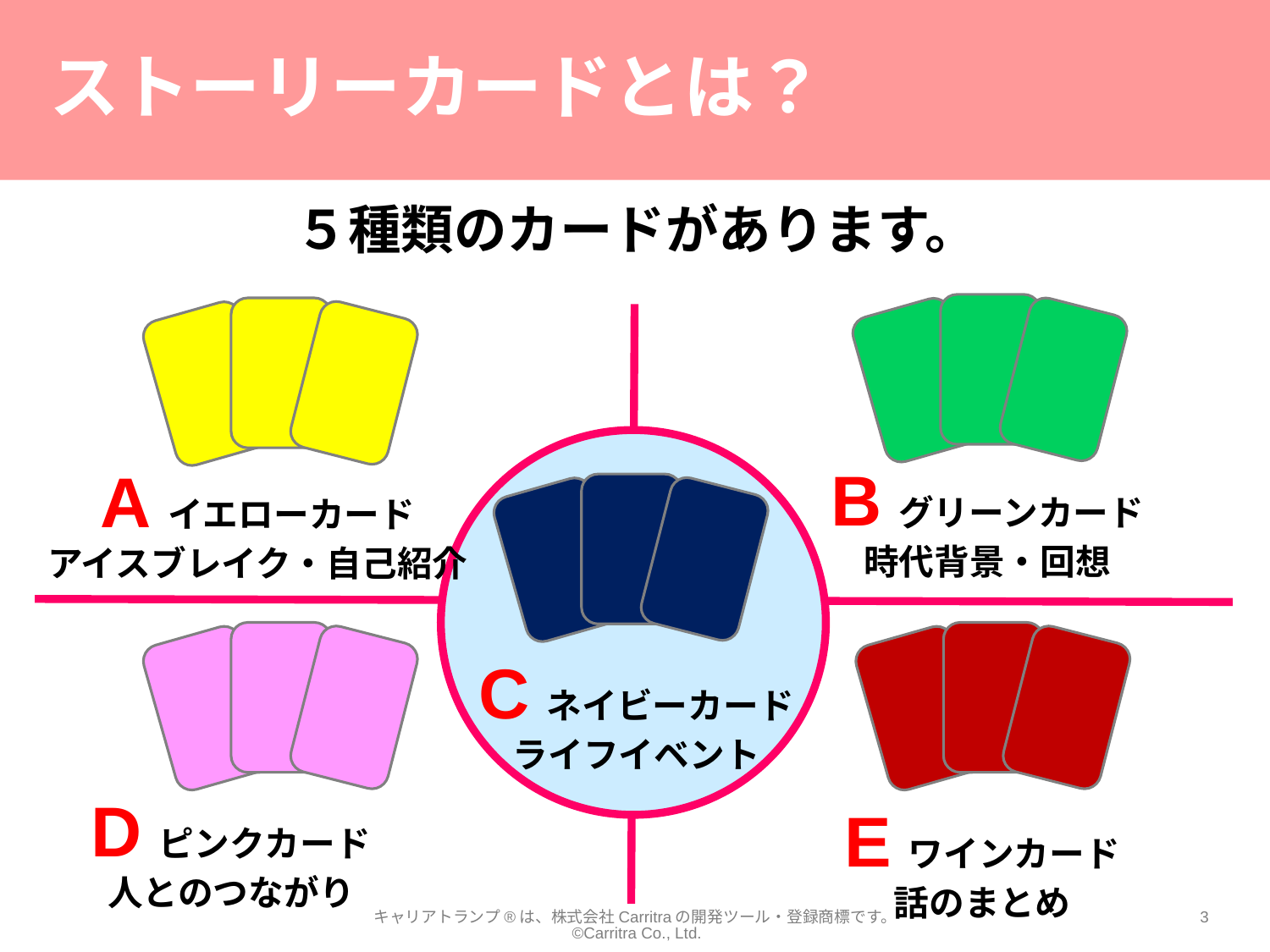

# ストーリーカードとは？
５種類のカードがあります。

Bグリーンカード
時代背景・回想
Aイエローカード
アイスブレイク・自己紹介

Cネイビーカード
ライフイベント
Dピンクカード
人とのつながり
Eワインカード
話のまとめ